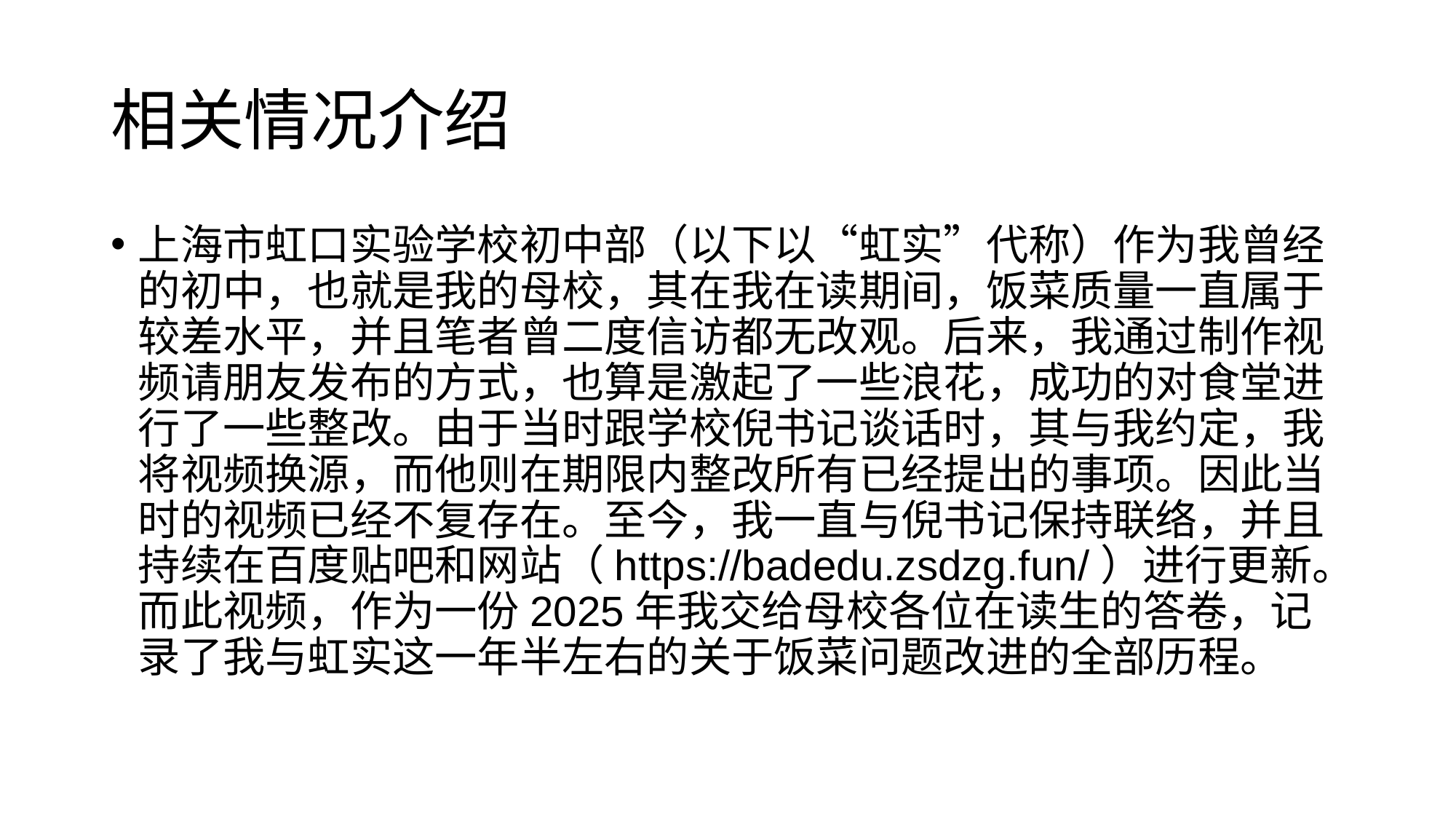

# 相关情况介绍
上海市虹口实验学校初中部（以下以“虹实”代称）作为我曾经的初中，也就是我的母校，其在我在读期间，饭菜质量一直属于较差水平，并且笔者曾二度信访都无改观。后来，我通过制作视频请朋友发布的方式，也算是激起了一些浪花，成功的对食堂进行了一些整改。由于当时跟学校倪书记谈话时，其与我约定，我将视频换源，而他则在期限内整改所有已经提出的事项。因此当时的视频已经不复存在。至今，我一直与倪书记保持联络，并且持续在百度贴吧和网站（https://badedu.zsdzg.fun/）进行更新。而此视频，作为一份2025年我交给母校各位在读生的答卷，记录了我与虹实这一年半左右的关于饭菜问题改进的全部历程。